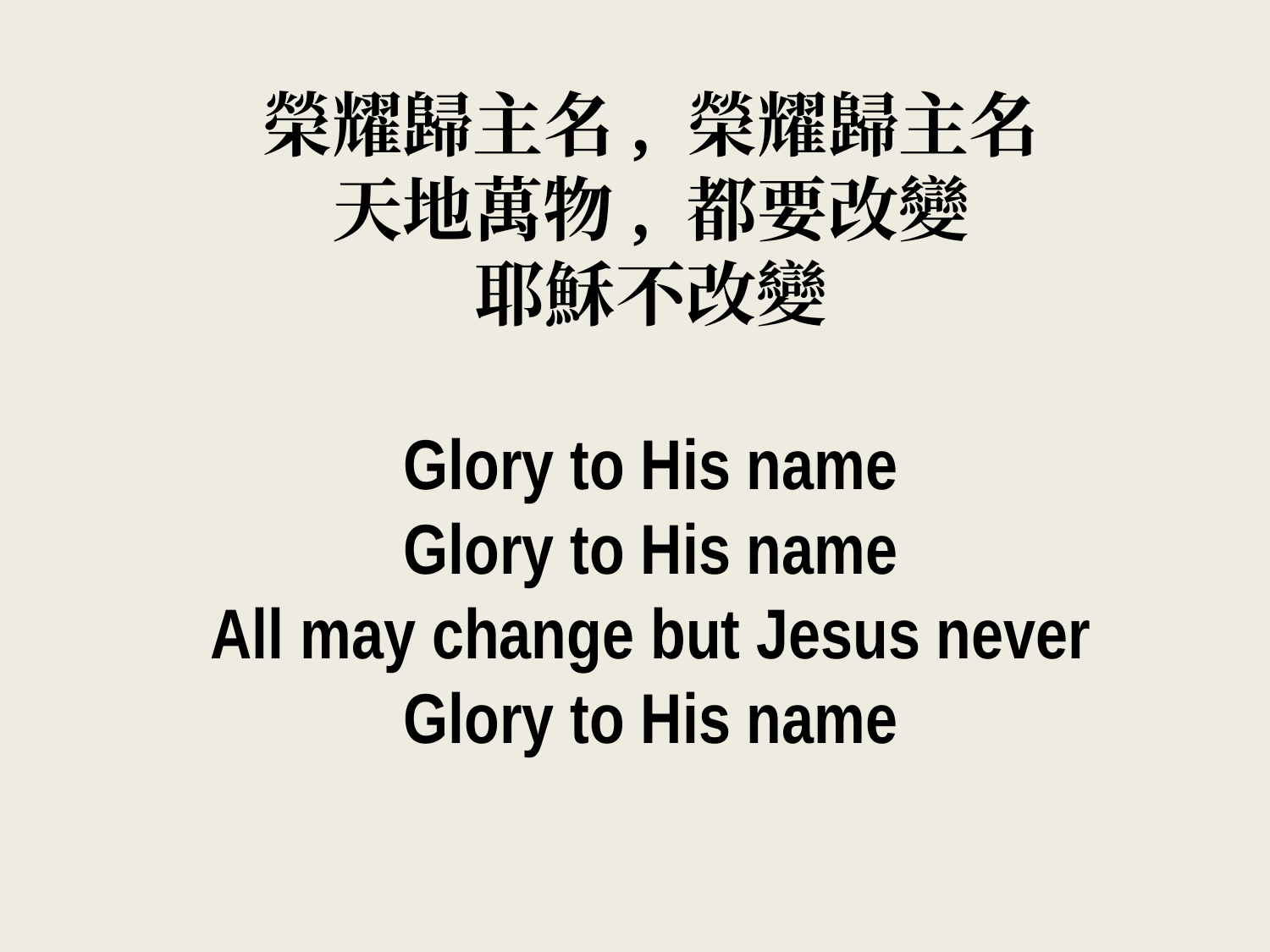

榮耀歸主名, 榮耀歸主名
天地萬物, 都要改變
耶穌不改變

Glory to His name
Glory to His name
All may change but Jesus never
Glory to His name